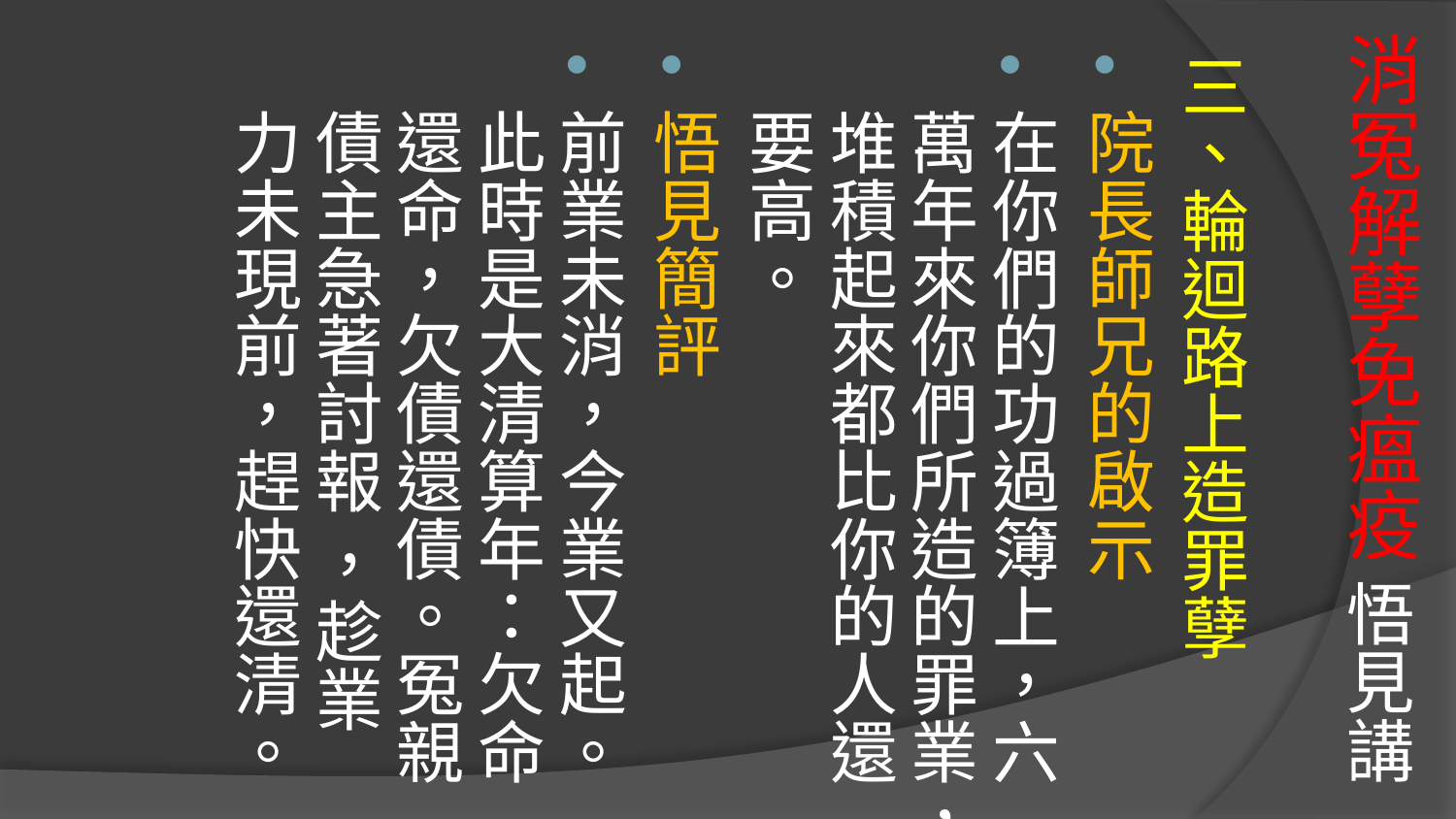

# 消冤解孽免瘟疫 悟見講
三、輪迴路上造罪孽
院長師兄的啟示
在你們的功過簿上，六萬年來你們所造的罪業，堆積起來都比你的人還要高。
悟見簡評
前業未消，今業又起。此時是大清算年：欠命還命，欠債還債。冤親債主急著討報 ，趁業力未現前，趕快還清。